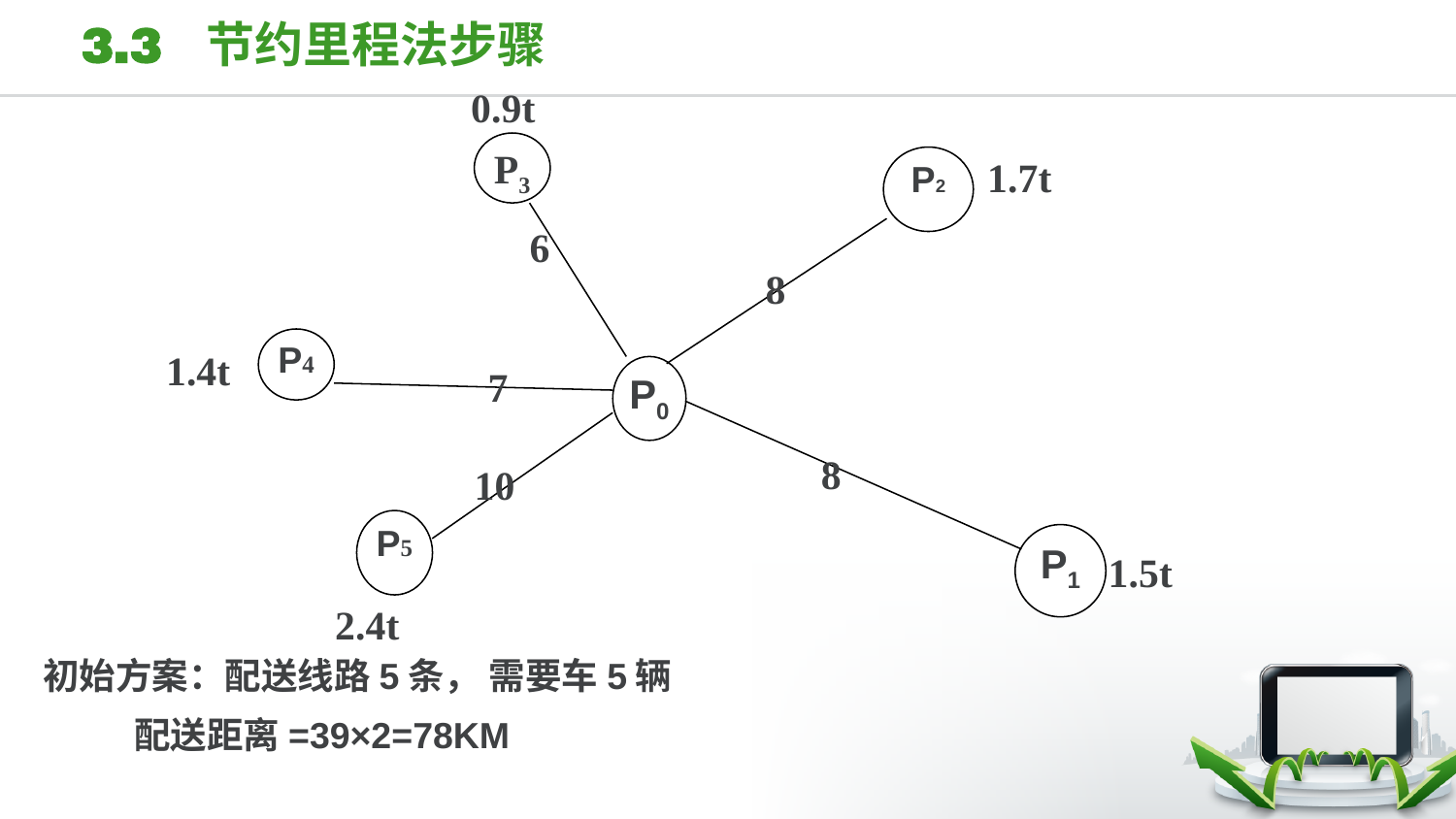

3.3  节约里程法步骤
 0.9t
P3
P2
1.7t

6

8
P4
1.4t
7
P0

8
10
P5
P1
1.5t
2.4t
初始方案：配送线路5条， 需要车5辆
          配送距离=39×2=78KM